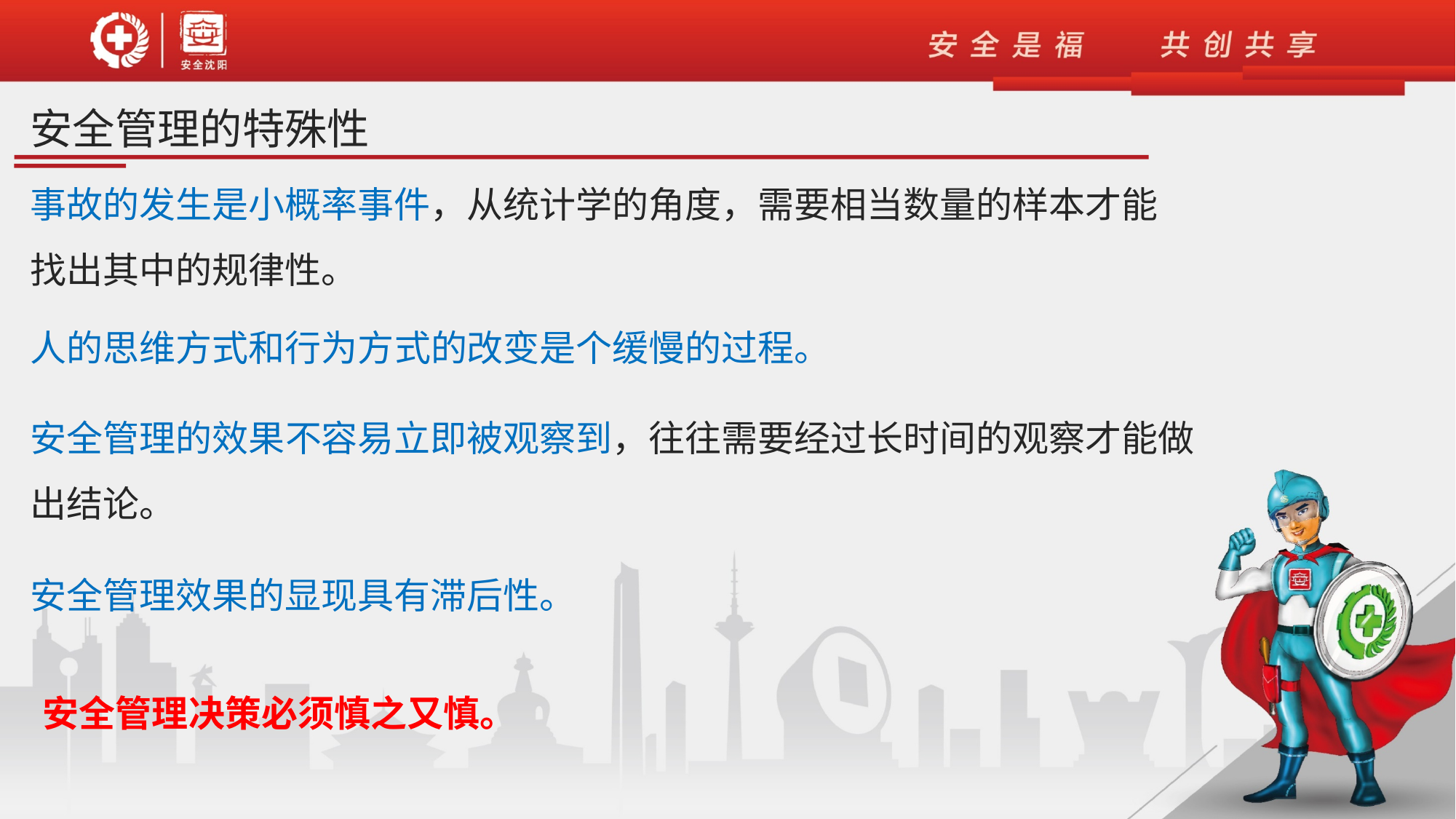

安全管理的特殊性
事故的发生是小概率事件，从统计学的角度，需要相当数量的样本才能找出其中的规律性。

人的思维方式和行为方式的改变是个缓慢的过程。
安全管理的效果不容易立即被观察到，往往需要经过长时间的观察才能做出结论。
安全管理效果的显现具有滞后性。
安全管理决策必须慎之又慎。